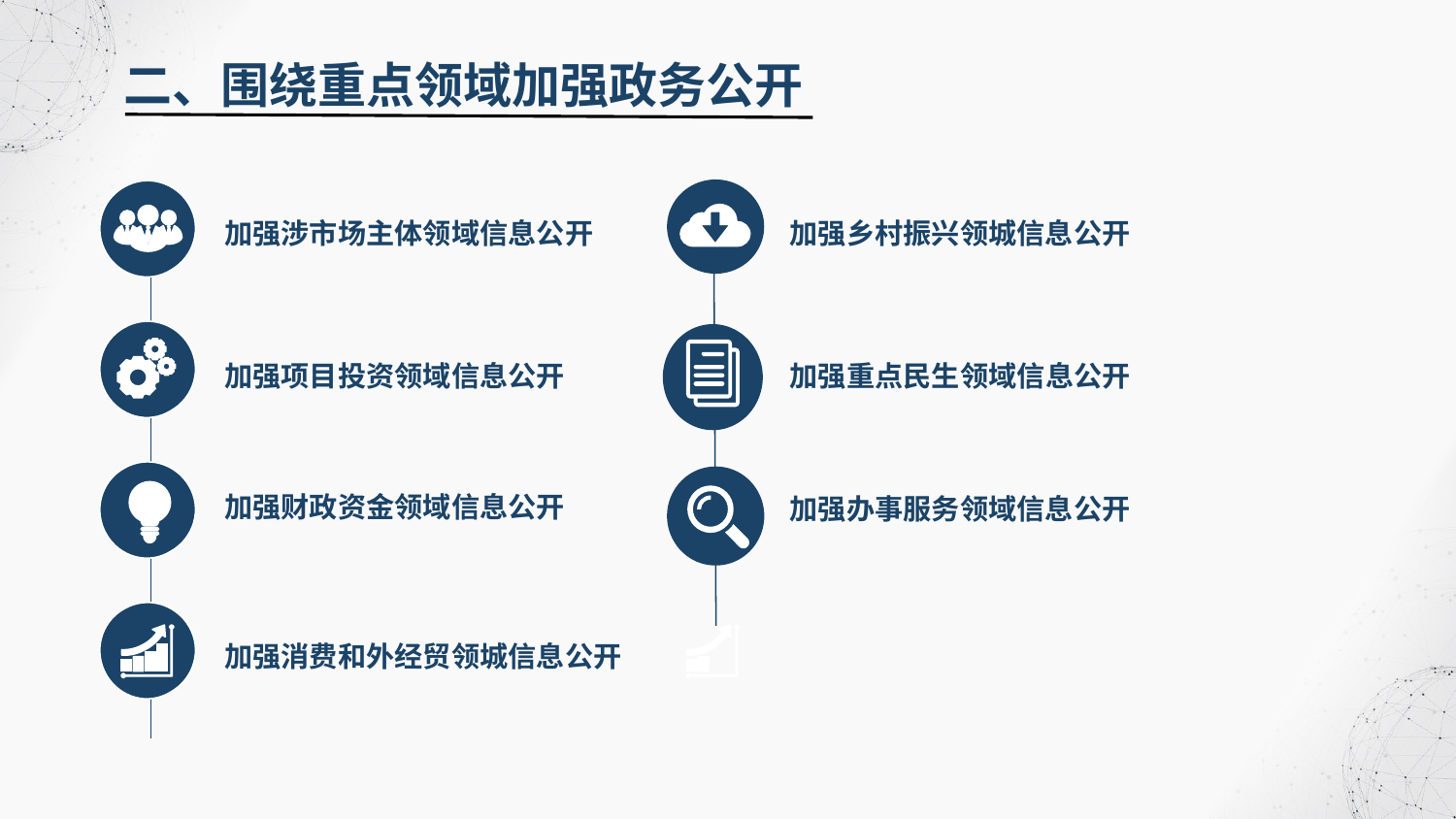

二、围绕重点领域加强政务公开

加强涉市场主体领域信息公开

加强项目投资领域信息公开

加强财政资金领域信息公开

加强消费和外经贸领城信息公开

加强乡村振兴领城信息公开

加强重点民生领域信息公开

加强办事服务领域信息公开